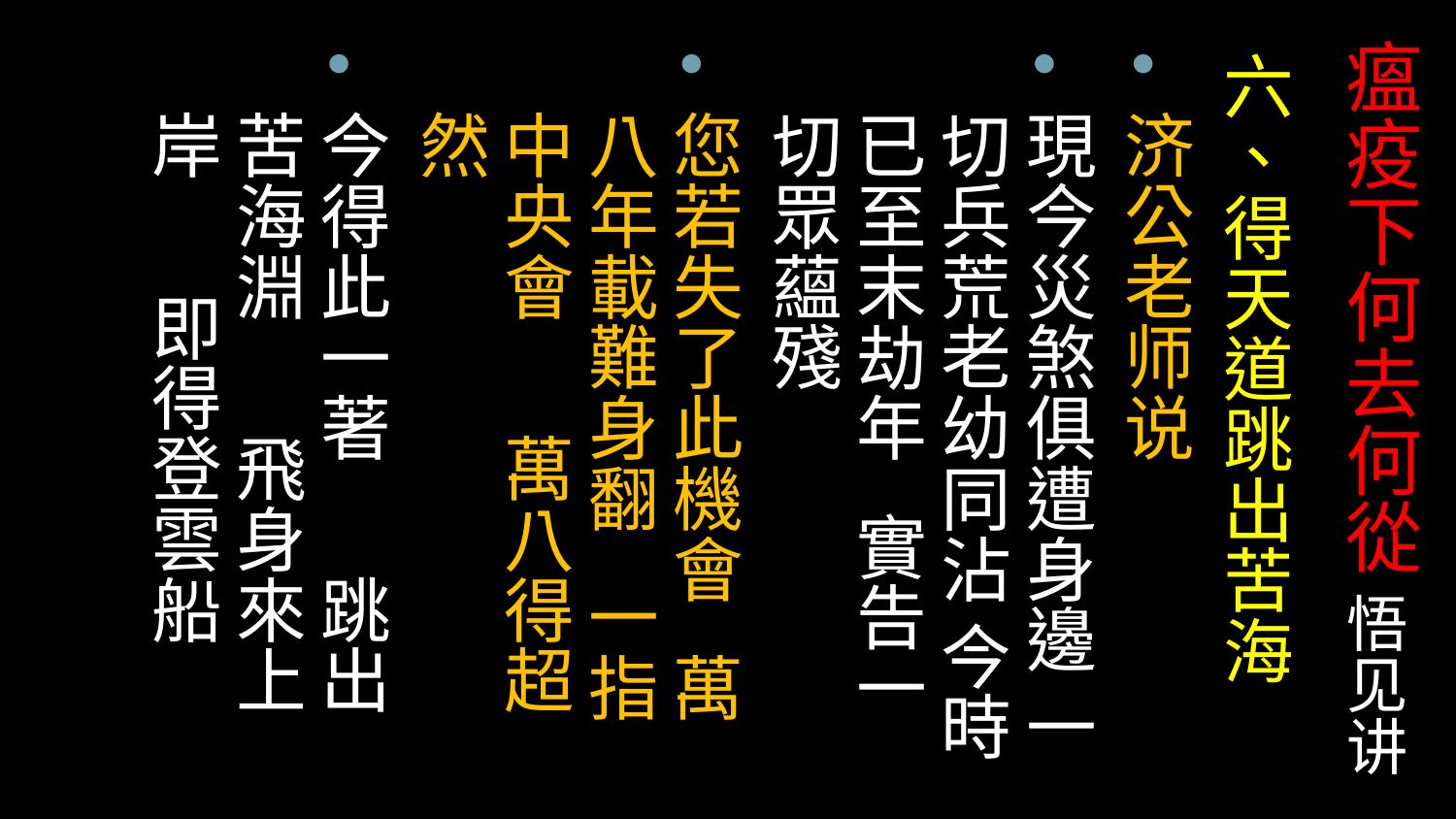

# 瘟疫下何去何從 悟见讲
六、得天道跳出苦海
济公老师说
現今災煞俱遭身邊 一切兵荒老幼同沾 今時已至末劫年   實告一切眾蘊殘
您若失了此機會   萬八年載難身翻   一指中央會       萬八得超然
今得此一著       跳出苦海淵       飛身來上岸       即得登雲船